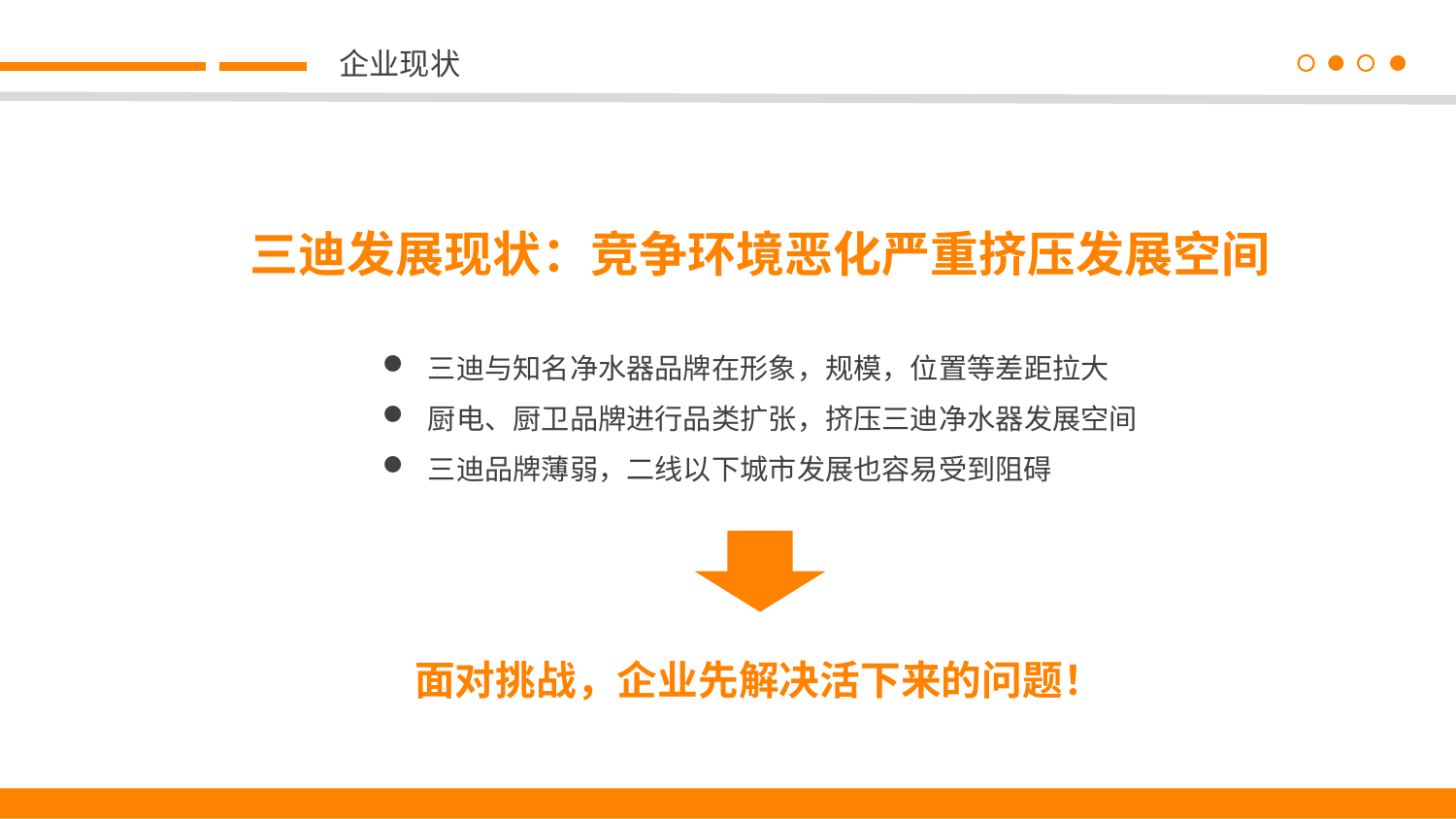

企业现状
三迪发展现状：竞争环境恶化严重挤压发展空间
三迪与知名净水器品牌在形象，规模，位置等差距拉大
厨电、厨卫品牌进行品类扩张，挤压三迪净水器发展空间
三迪品牌薄弱，二线以下城市发展也容易受到阻碍

面对挑战，企业先解决活下来的问题！